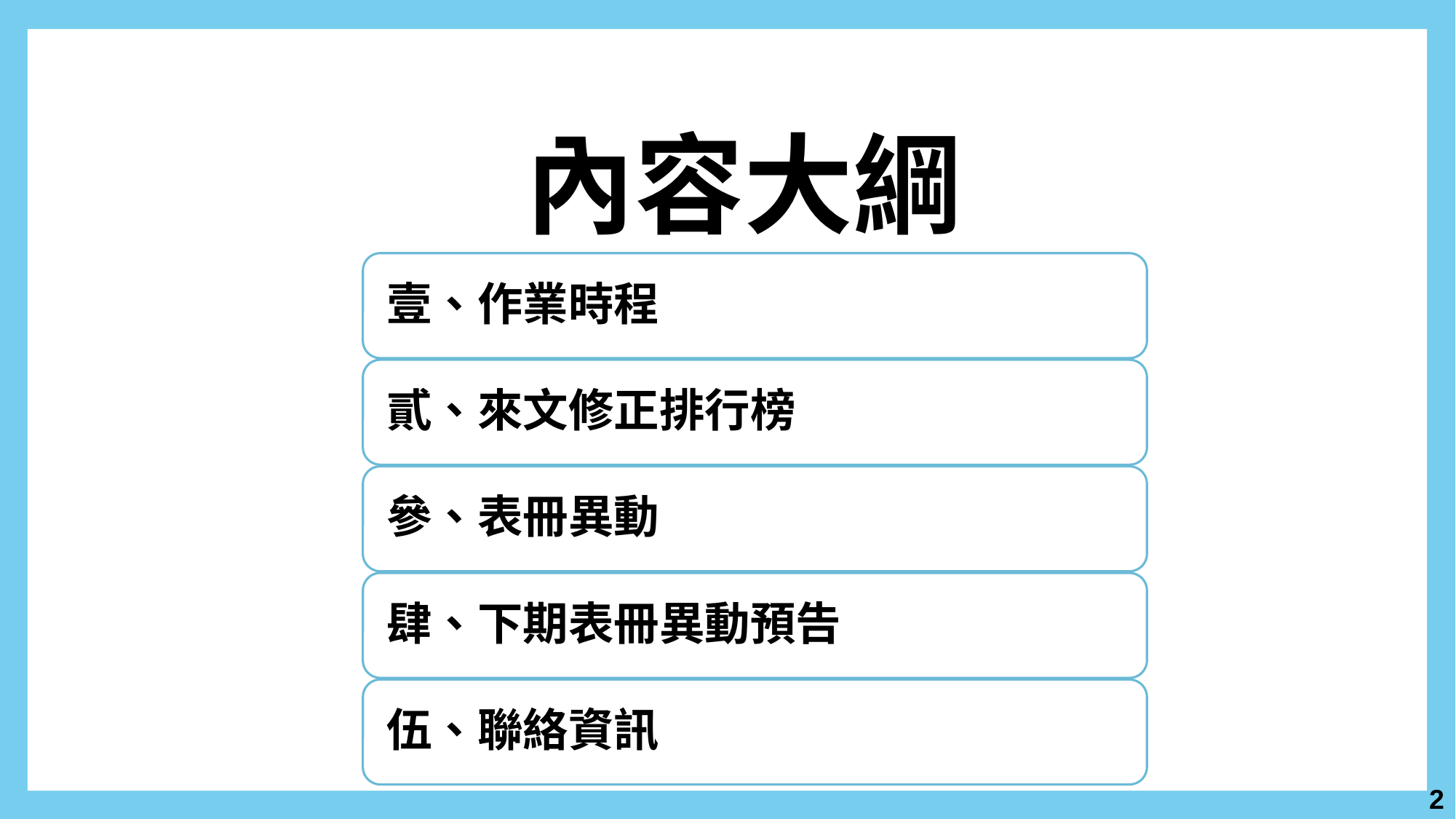

內容大綱
壹、作業時程
貳、來文修正排行榜
參、表冊異動
肆、下期表冊異動預告
伍、聯絡資訊
2